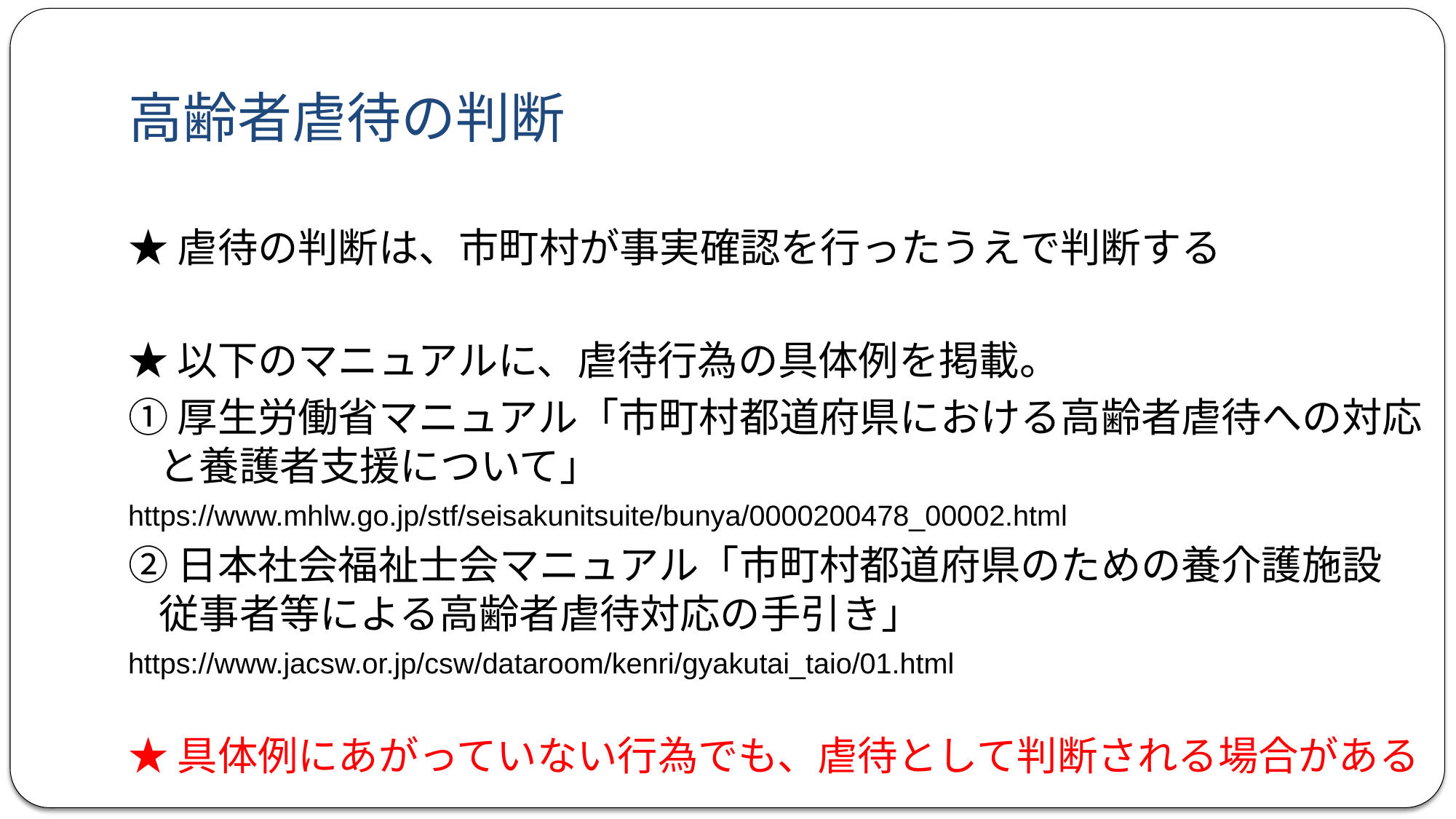

# 高齢者虐待の判断

★虐待の判断は、市町村が事実確認を行ったうえで判断する

★以下のマニュアルに、虐待行為の具体例を掲載。
①厚生労働省マニュアル「市町村都道府県における高齢者虐待への対応と養護者支援について」
https://www.mhlw.go.jp/stf/seisakunitsuite/bunya/0000200478_00002.html
②日本社会福祉士会マニュアル「市町村都道府県のための養介護施設　従事者等による高齢者虐待対応の手引き」
https://www.jacsw.or.jp/csw/dataroom/kenri/gyakutai_taio/01.html

★具体例にあがっていない行為でも、虐待として判断される場合がある